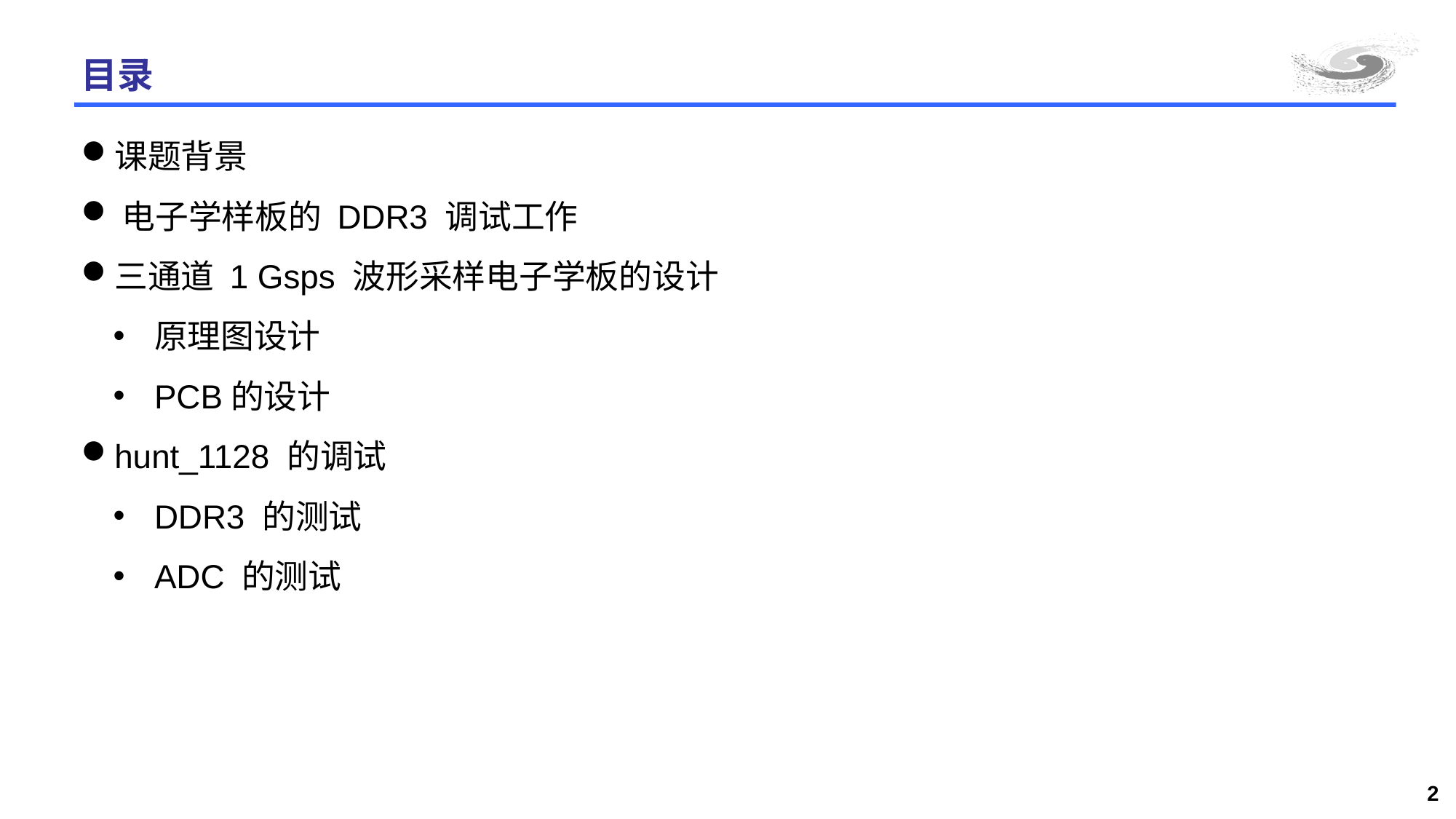

# 目录
课题背景
电子学样板的 DDR3 调试工作
三通道 1 Gsps 波形采样电子学板的设计
原理图设计
PCB的设计
hunt_1128 的调试
DDR3 的测试
ADC 的测试

2